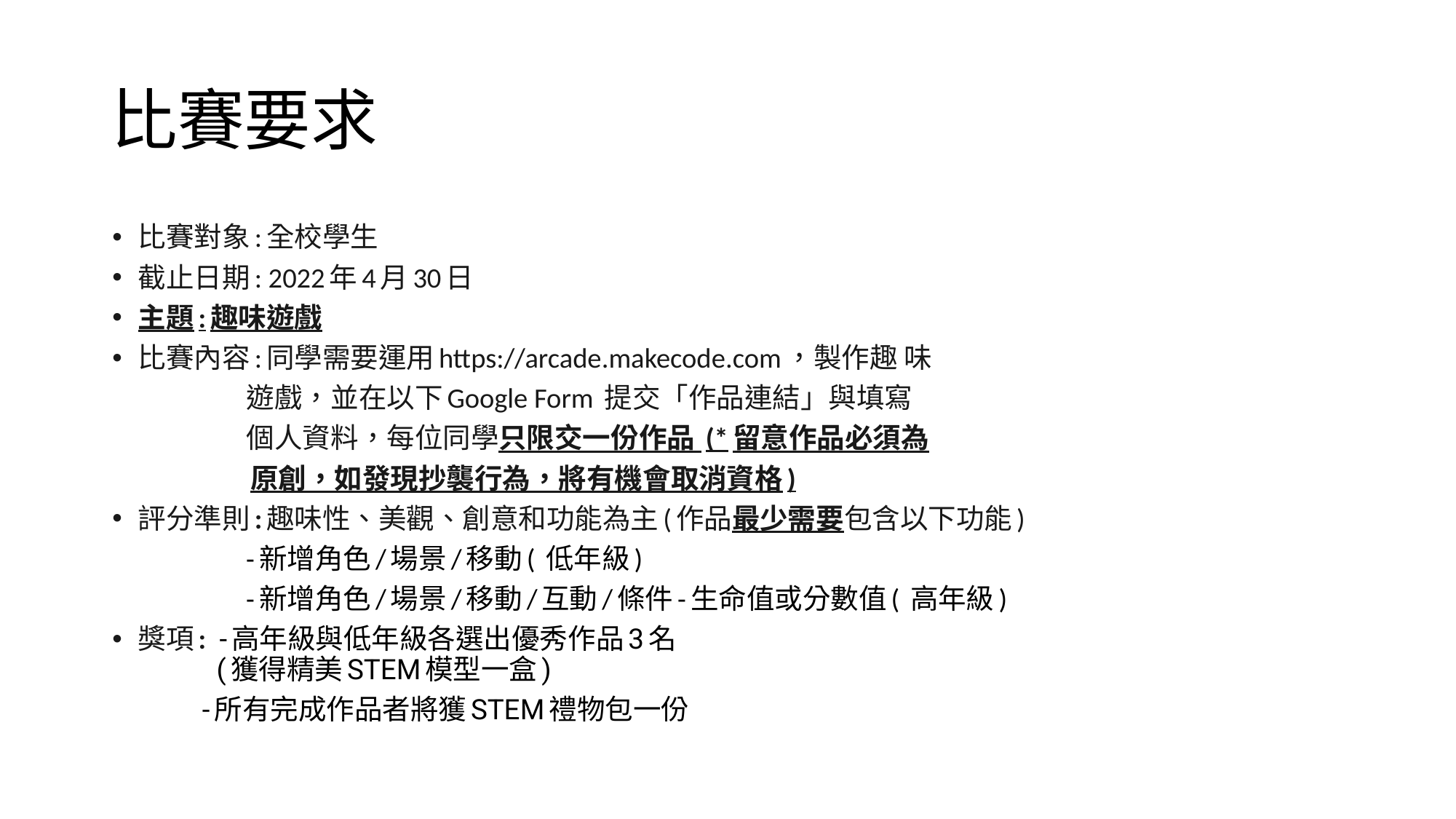

# 比賽要求
比賽對象:全校學生
截止日期: 2022年4月30日
主題:趣味遊戲
比賽內容:同學需要運用https://arcade.makecode.com，製作趣 味
                     遊戲，並在以下Google Form 提交「作品連結」與填寫
                     個人資料，每位同學只限交一份作品 (*留意作品必須為
                     原創，如發現抄襲行為，將有機會取消資格)
評分準則:趣味性、美觀、創意和功能為主(作品最少需要包含以下功能)
                     -新增角色/場景/移動( 低年級)
                     -新增角色/場景/移動/互動/條件-生命值或分數值( 高年級)
獎項:  -高年級與低年級各選出優秀作品3名
            (獲得精美STEM模型一盒)
             -所有完成作品者將獲STEM禮物包一份